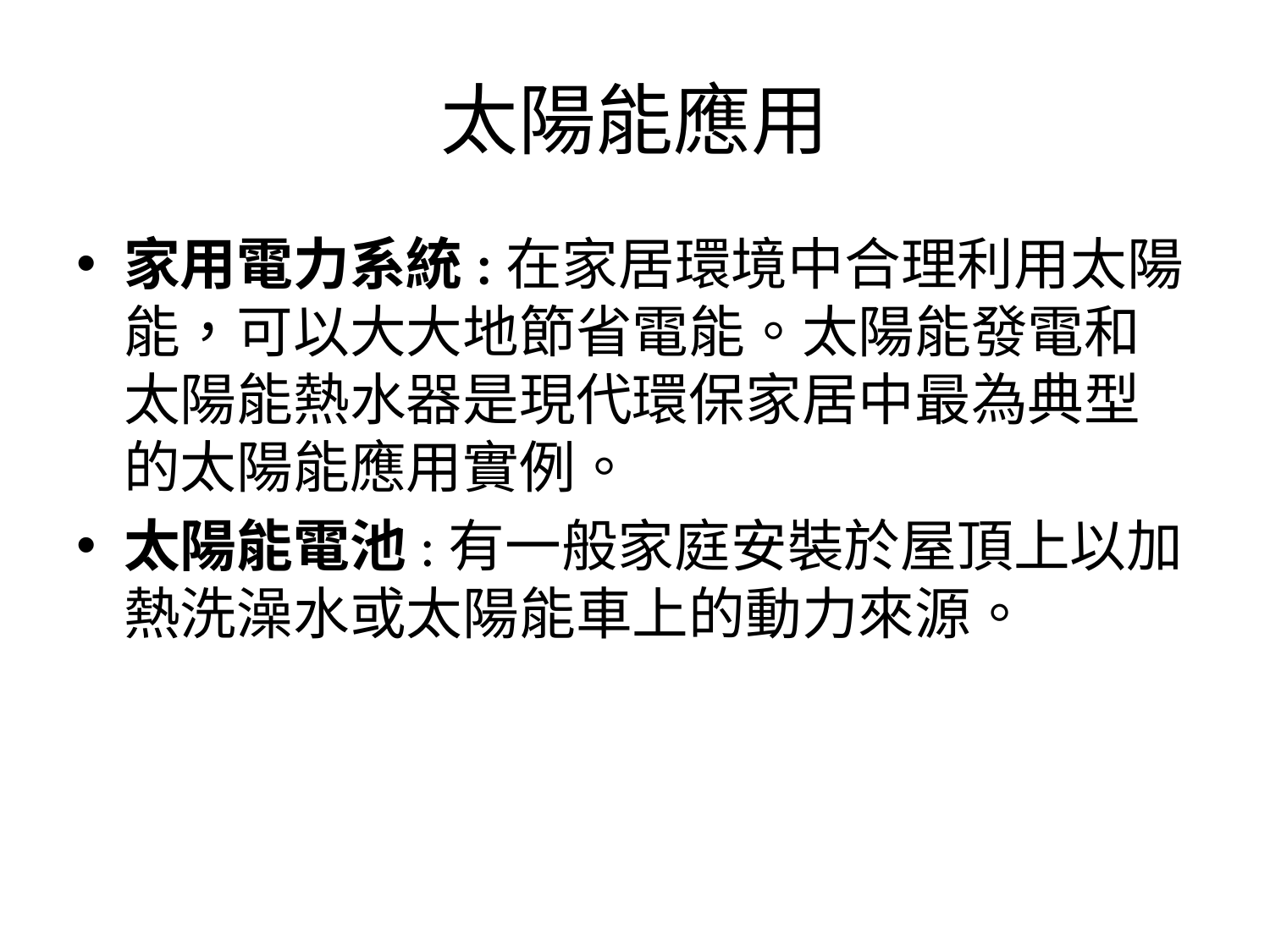

# 太陽能應用
家用電力系統:在家居環境中合理利用太陽能，可以大大地節省電能。太陽能發電和太陽能熱水器是現代環保家居中最為典型的太陽能應用實例。
太陽能電池:有一般家庭安裝於屋頂上以加熱洗澡水或太陽能車上的動力來源。